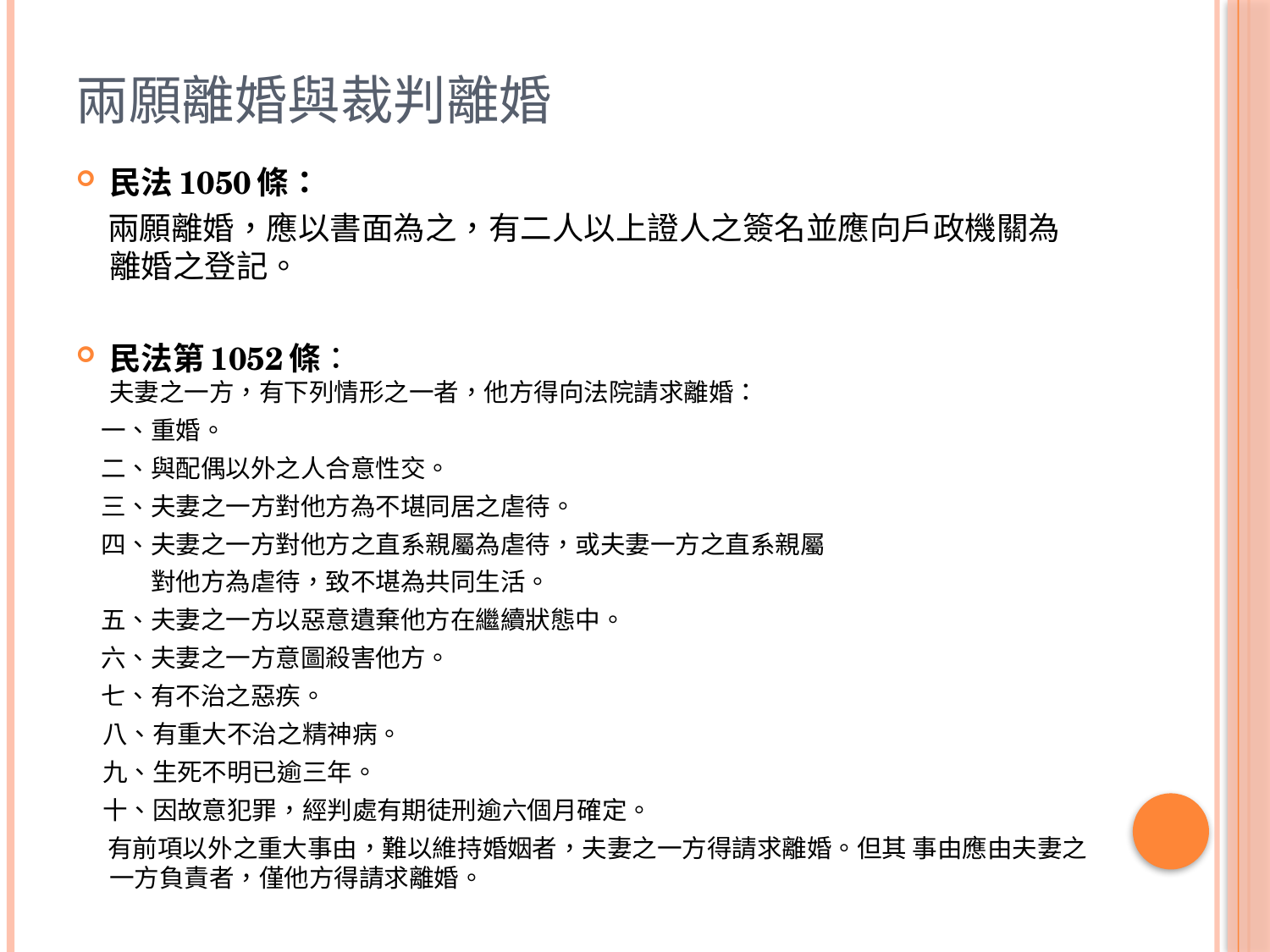

# 兩願離婚與裁判離婚
民法1050條：
　兩願離婚，應以書面為之，有二人以上證人之簽名並應向戶政機關為離婚之登記。

民法第1052條：
夫妻之一方，有下列情形之一者，他方得向法院請求離婚：
　一、重婚。
　二、與配偶以外之人合意性交。
　三、夫妻之一方對他方為不堪同居之虐待。
　四、夫妻之一方對他方之直系親屬為虐待，或夫妻一方之直系親屬
　　　對他方為虐待，致不堪為共同生活。
　五、夫妻之一方以惡意遺棄他方在繼續狀態中。
　六、夫妻之一方意圖殺害他方。
　七、有不治之惡疾。
    八、有重大不治之精神病。
    九、生死不明已逾三年。
    十、因故意犯罪，經判處有期徒刑逾六個月確定。
     有前項以外之重大事由，難以維持婚姻者，夫妻之一方得請求離婚。但其 事由應由夫妻之一方負責者，僅他方得請求離婚。